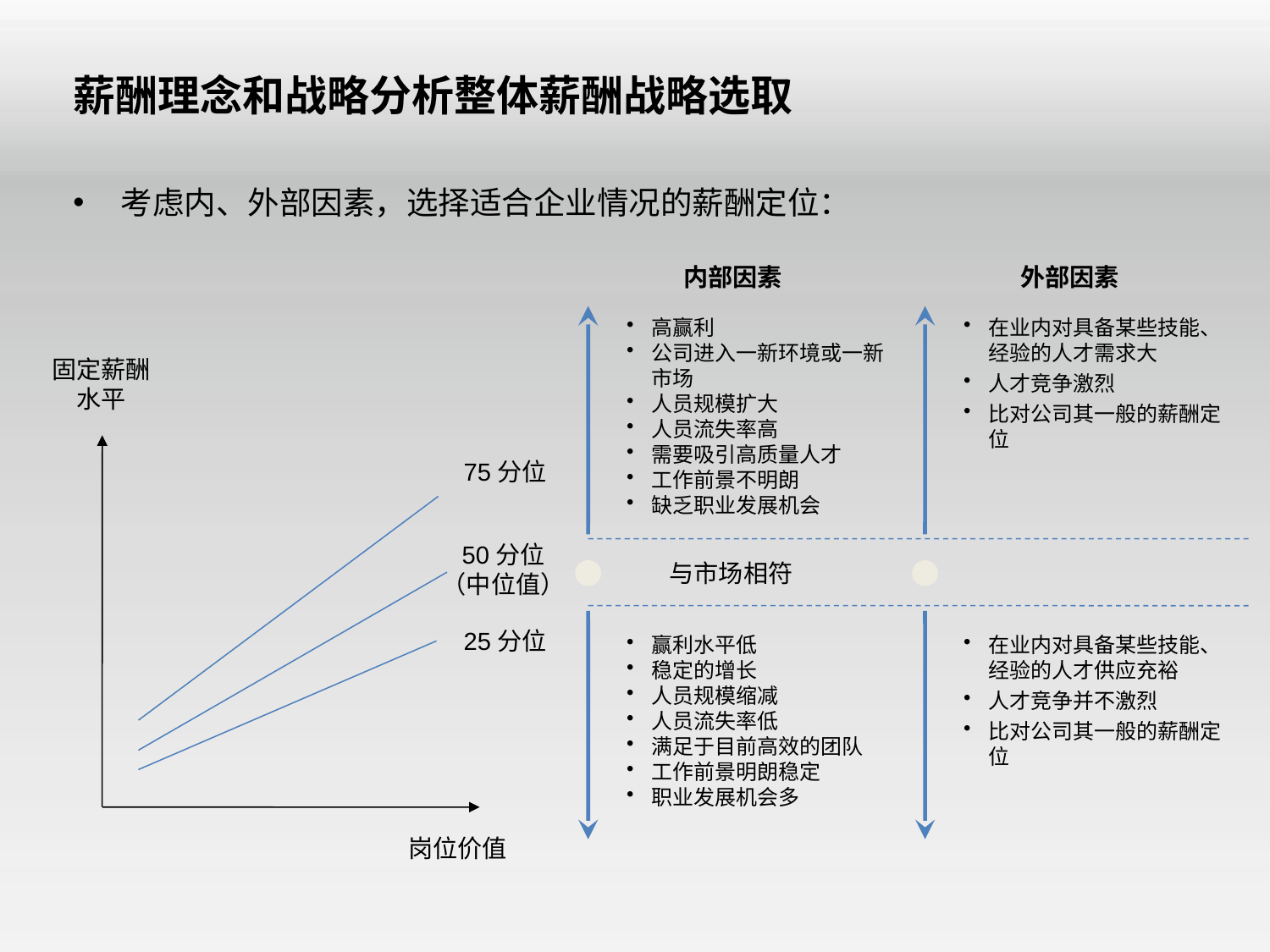

薪酬理念和战略分析整体薪酬战略选取
考虑内、外部因素，选择适合企业情况的薪酬定位：
内部因素
外部因素
高赢利
公司进入一新环境或一新市场
人员规模扩大
人员流失率高
需要吸引高质量人才
工作前景不明朗
缺乏职业发展机会
在业内对具备某些技能、经验的人才需求大
人才竞争激烈
比对公司其一般的薪酬定位

固定薪酬
水平

75分位

50分位
（中位值）

与市场相符

25分位
赢利水平低
稳定的增长
人员规模缩减
人员流失率低
满足于目前高效的团队
工作前景明朗稳定
职业发展机会多

在业内对具备某些技能、经验的人才供应充裕
人才竞争并不激烈
比对公司其一般的薪酬定位

岗位价值